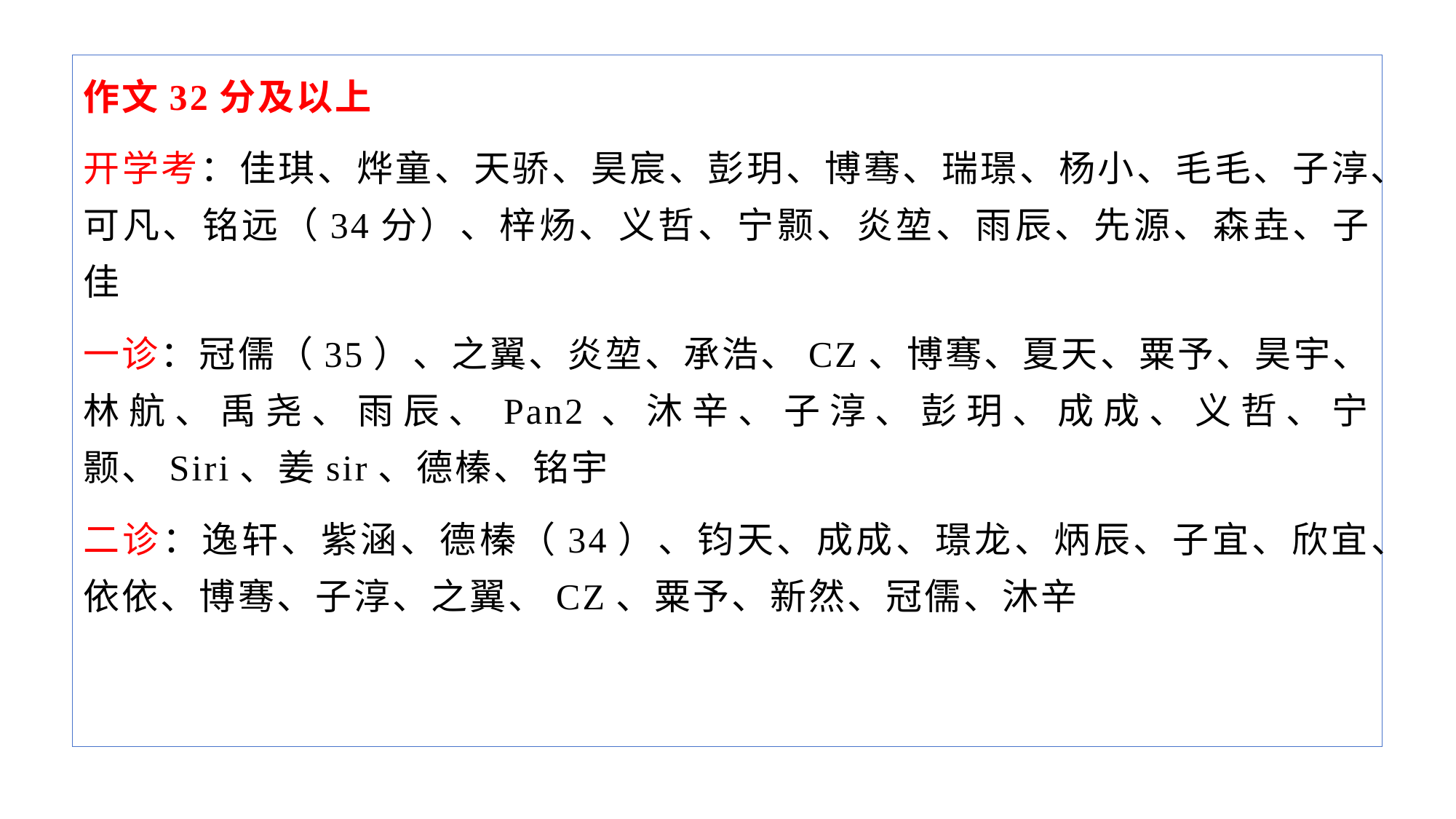

作文32分及以上
开学考：佳琪、烨童、天骄、昊宸、彭玥、博骞、瑞璟、杨小、毛毛、子淳、可凡、铭远（34分）、梓炀、义哲、宁颢、炎堃、雨辰、先源、森垚、子佳
一诊：冠儒（35）、之翼、炎堃、承浩、CZ、博骞、夏天、粟予、昊宇、林航、禹尧、雨辰、Pan2、沐辛、子淳、彭玥、成成、义哲、宁颢、Siri、姜sir、德榛、铭宇
二诊：逸轩、紫涵、德榛（34）、钧天、成成、璟龙、炳辰、子宜、欣宜、依依、博骞、子淳、之翼、CZ、粟予、新然、冠儒、沐辛